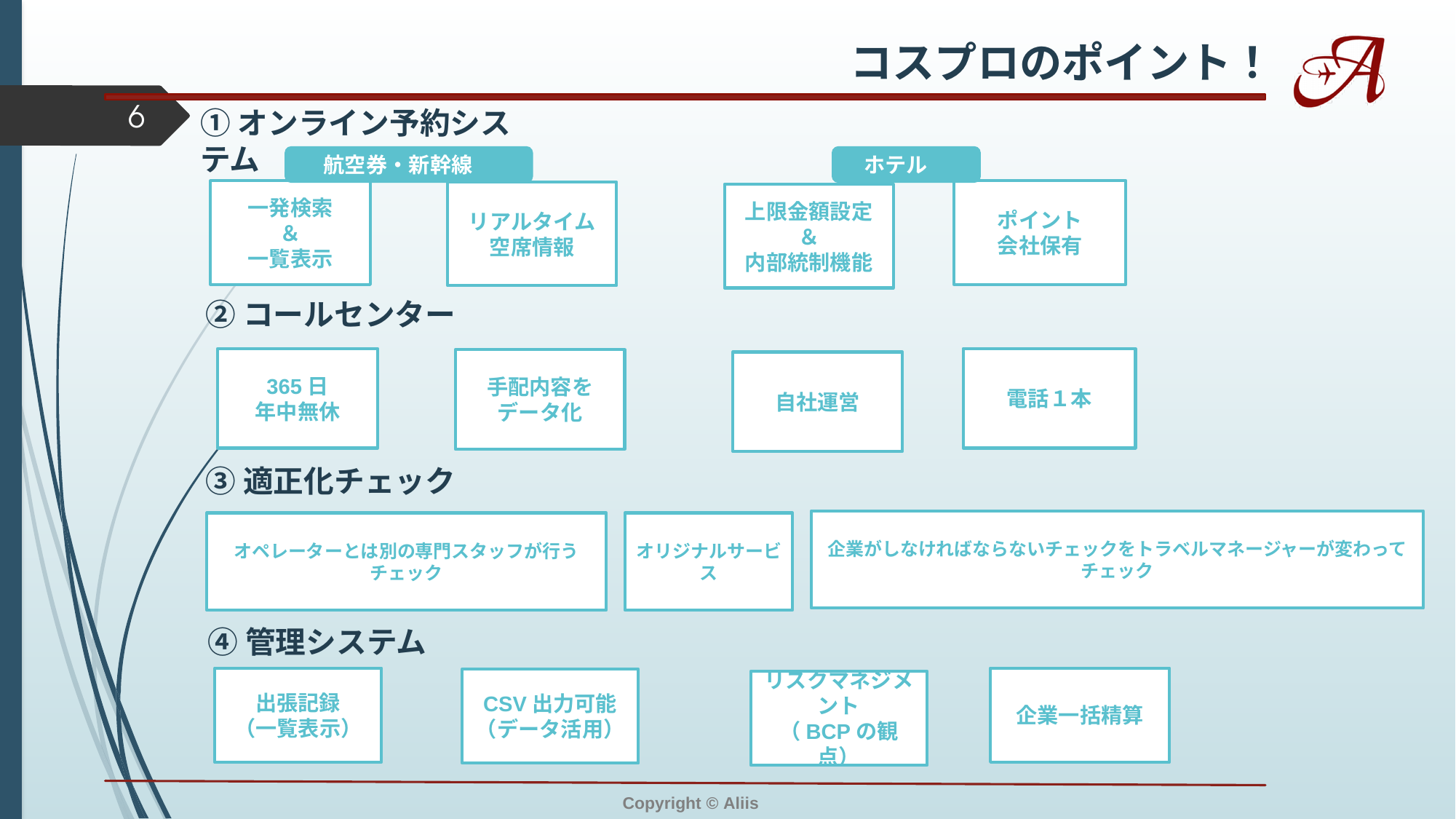

コスプロのポイント！
6
①オンライン予約システム
航空券・新幹線
一発検索
＆
一覧表示
ポイント
会社保有
リアルタイム
空席情報
上限金額設定
＆
内部統制機能
ホテル
②コールセンター
365日
年中無休
電話１本
手配内容を
データ化
自社運営
③適正化チェック
企業がしなければならないチェックをトラベルマネージャーが変わってチェック
オペレーターとは別の専門スタッフが行うチェック
オリジナルサービス
④管理システム
出張記録
（一覧表示）
企業一括精算
CSV出力可能
（データ活用）
リスクマネジメント
（BCPの観点）